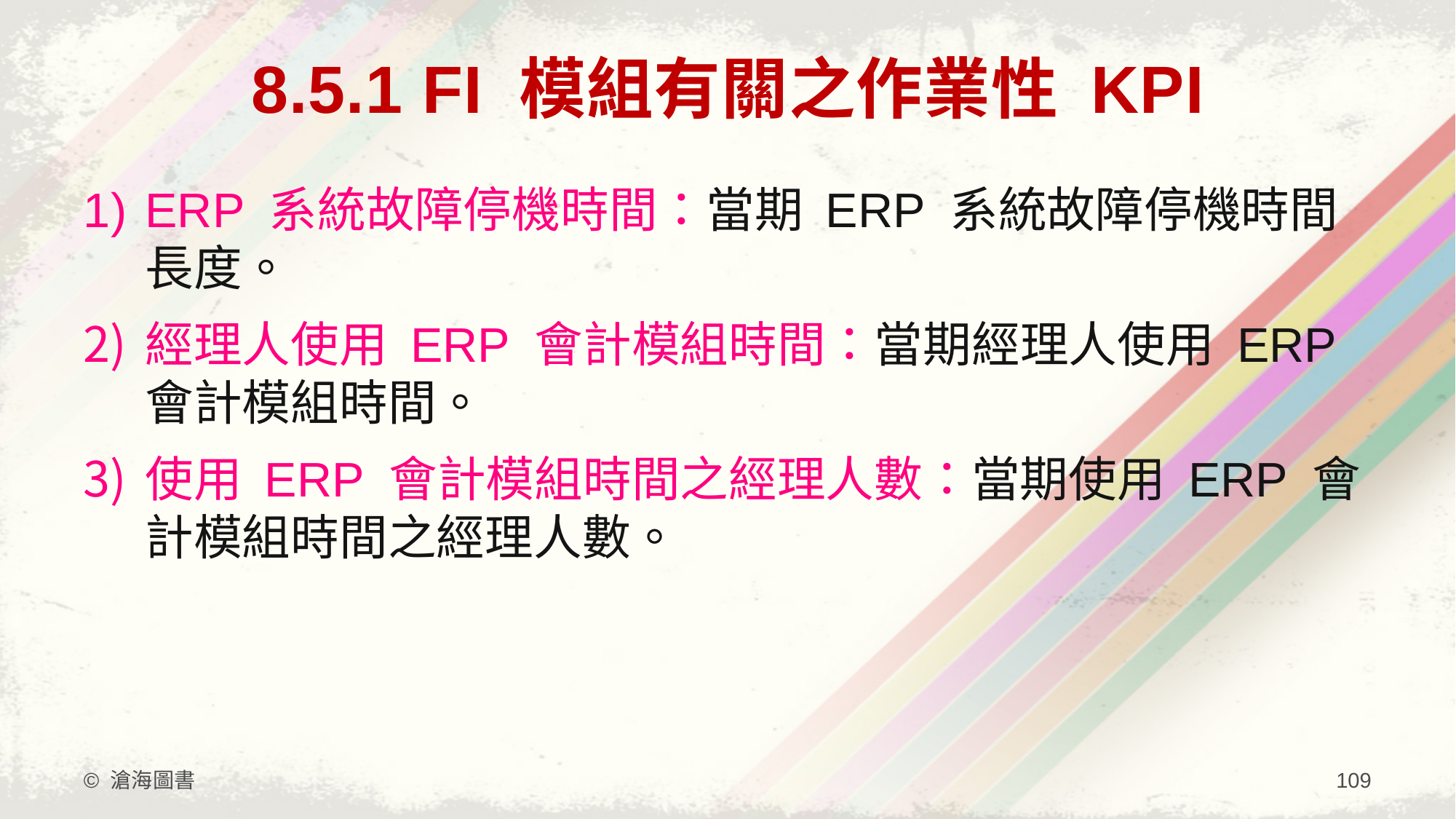

# 8.5.1 FI 模組有關之作業性 KPI
ERP 系統故障停機時間：當期 ERP 系統故障停機時間長度。
經理人使用 ERP 會計模組時間：當期經理人使用 ERP 會計模組時間。
使用 ERP 會計模組時間之經理人數：當期使用 ERP 會計模組時間之經理人數。

© 滄海圖書
109